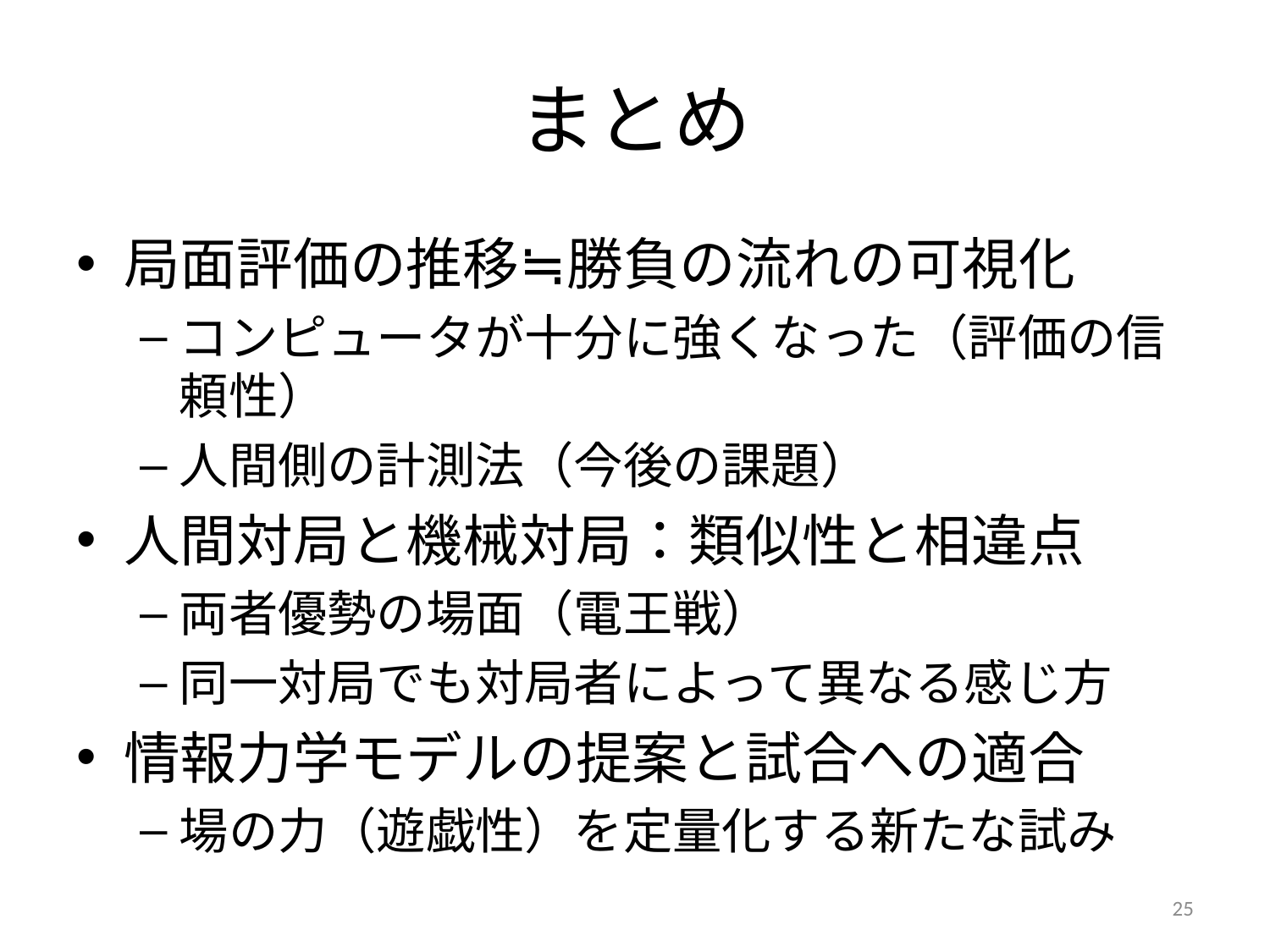

# まとめ
局面評価の推移≒勝負の流れの可視化
コンピュータが十分に強くなった（評価の信頼性）
人間側の計測法（今後の課題）
人間対局と機械対局：類似性と相違点
両者優勢の場面（電王戦）
同一対局でも対局者によって異なる感じ方
情報力学モデルの提案と試合への適合
場の力（遊戯性）を定量化する新たな試み

25